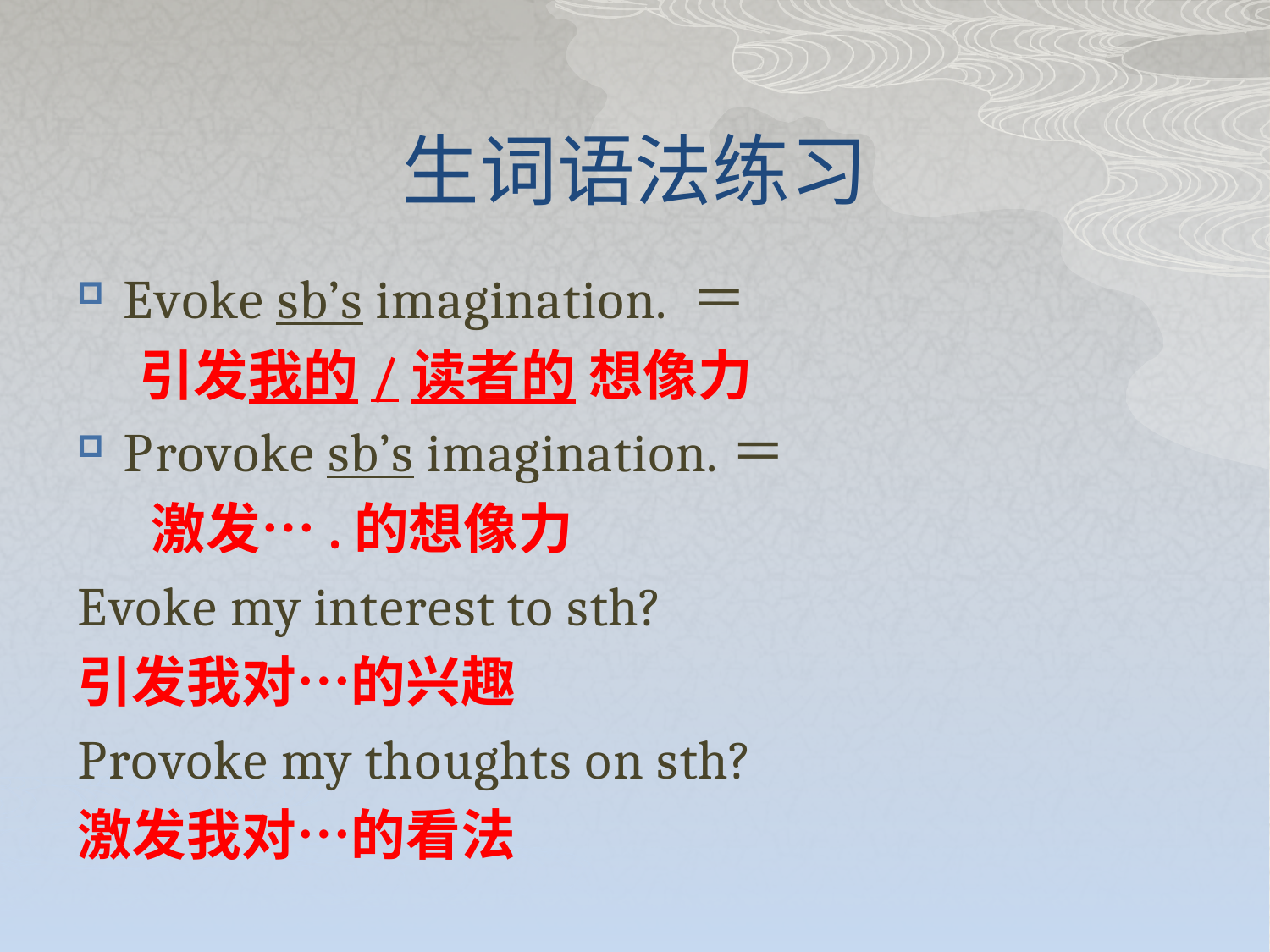

# 生词语法练习
Evoke sb’s imagination. ＝
    引发我的/读者的 想像力
Provoke sb’s imagination.＝
     激发….的想像力
Evoke my interest to sth?
引发我对…的兴趣
Provoke my thoughts on sth?
激发我对…的看法